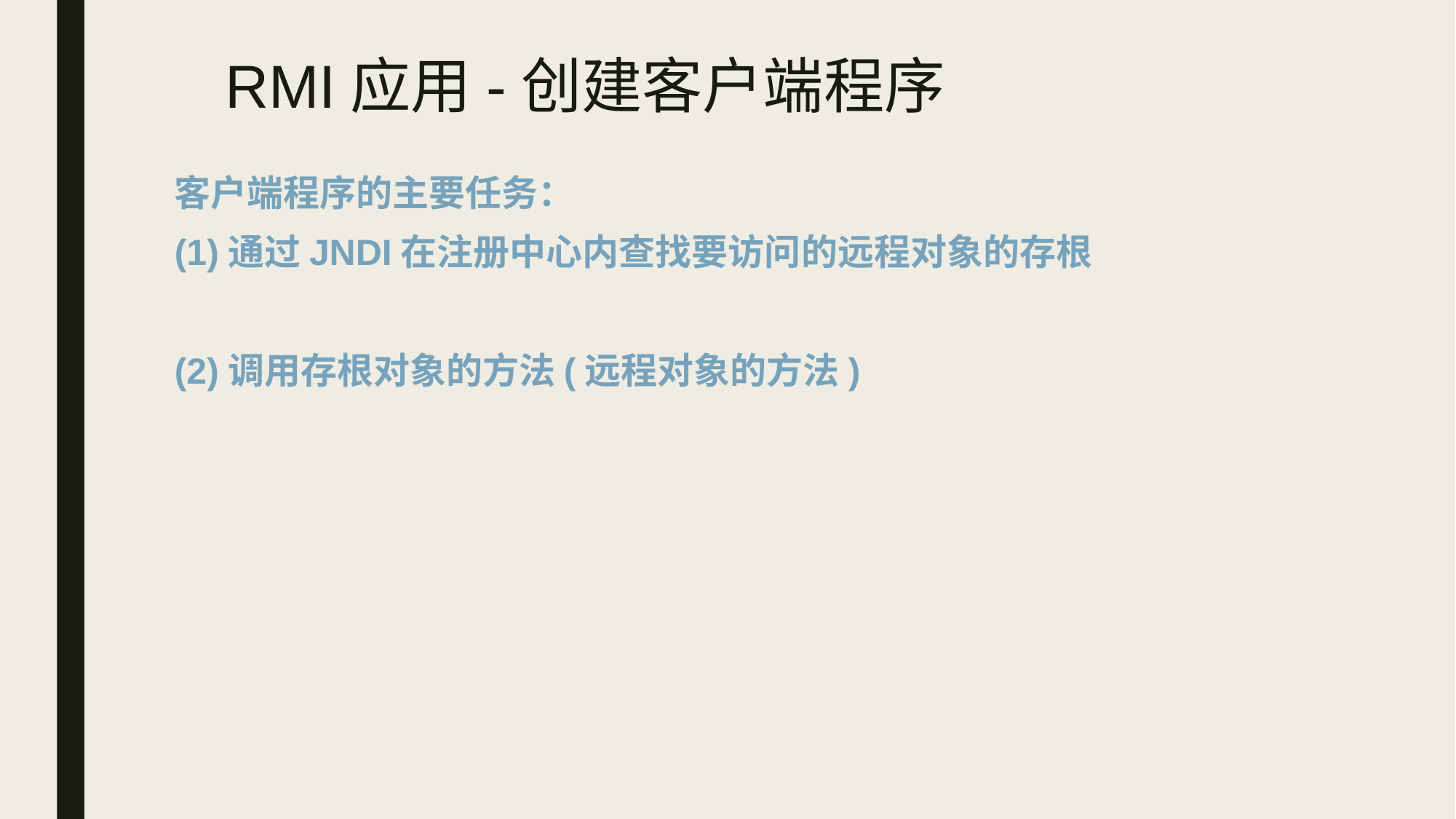

# RMI应用-创建客户端程序
客户端程序的主要任务：
(1)通过JNDI在注册中心内查找要访问的远程对象的存根

(2)调用存根对象的方法(远程对象的方法)